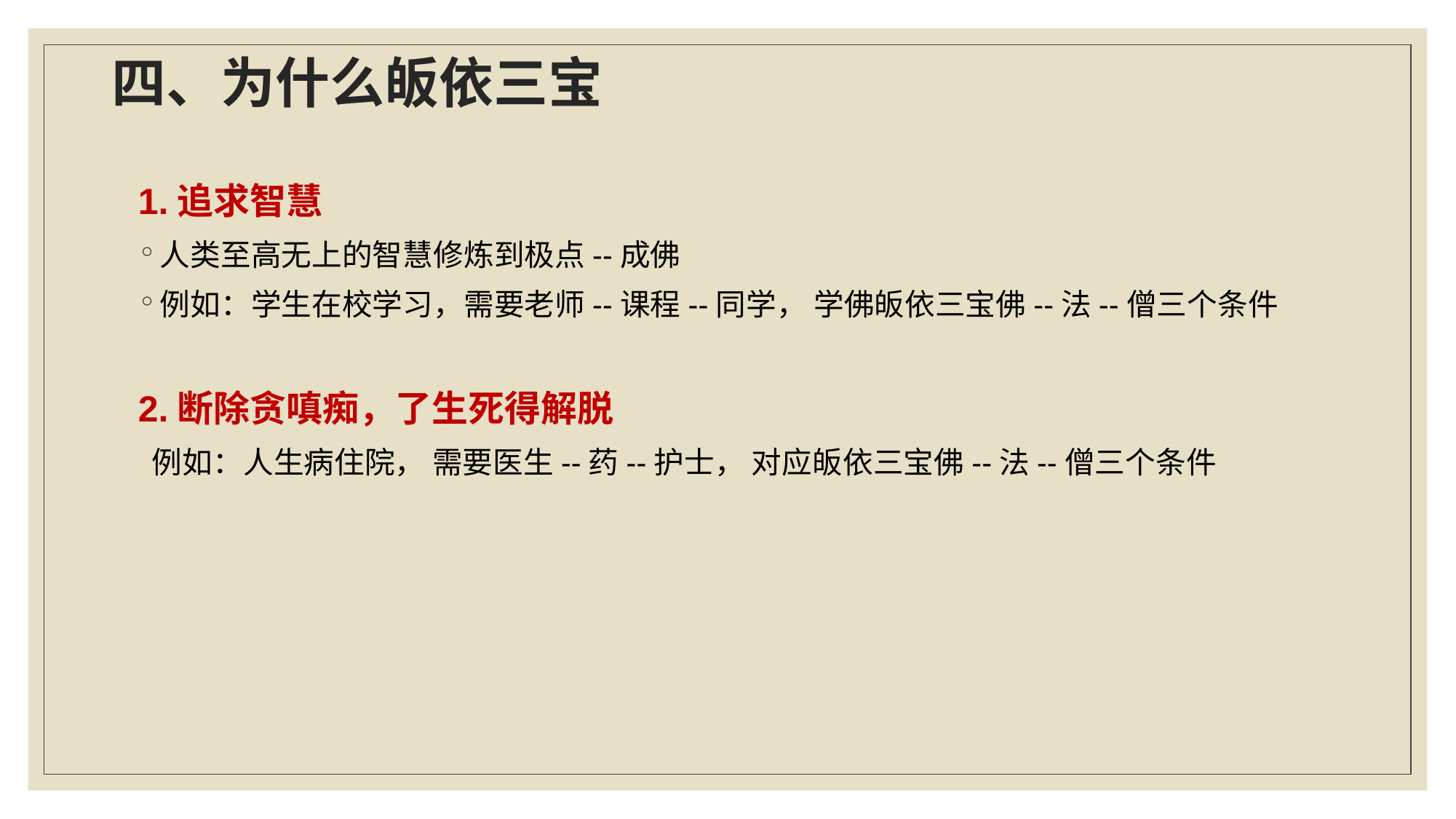

# 四、为什么皈依三宝
1.追求智慧
人类至高无上的智慧修炼到极点--成佛
例如：学生在校学习，需要老师--课程--同学， 学佛皈依三宝佛--法--僧三个条件

2.断除贪嗔痴，了生死得解脱
 例如：人生病住院， 需要医生--药--护士， 对应皈依三宝佛--法--僧三个条件